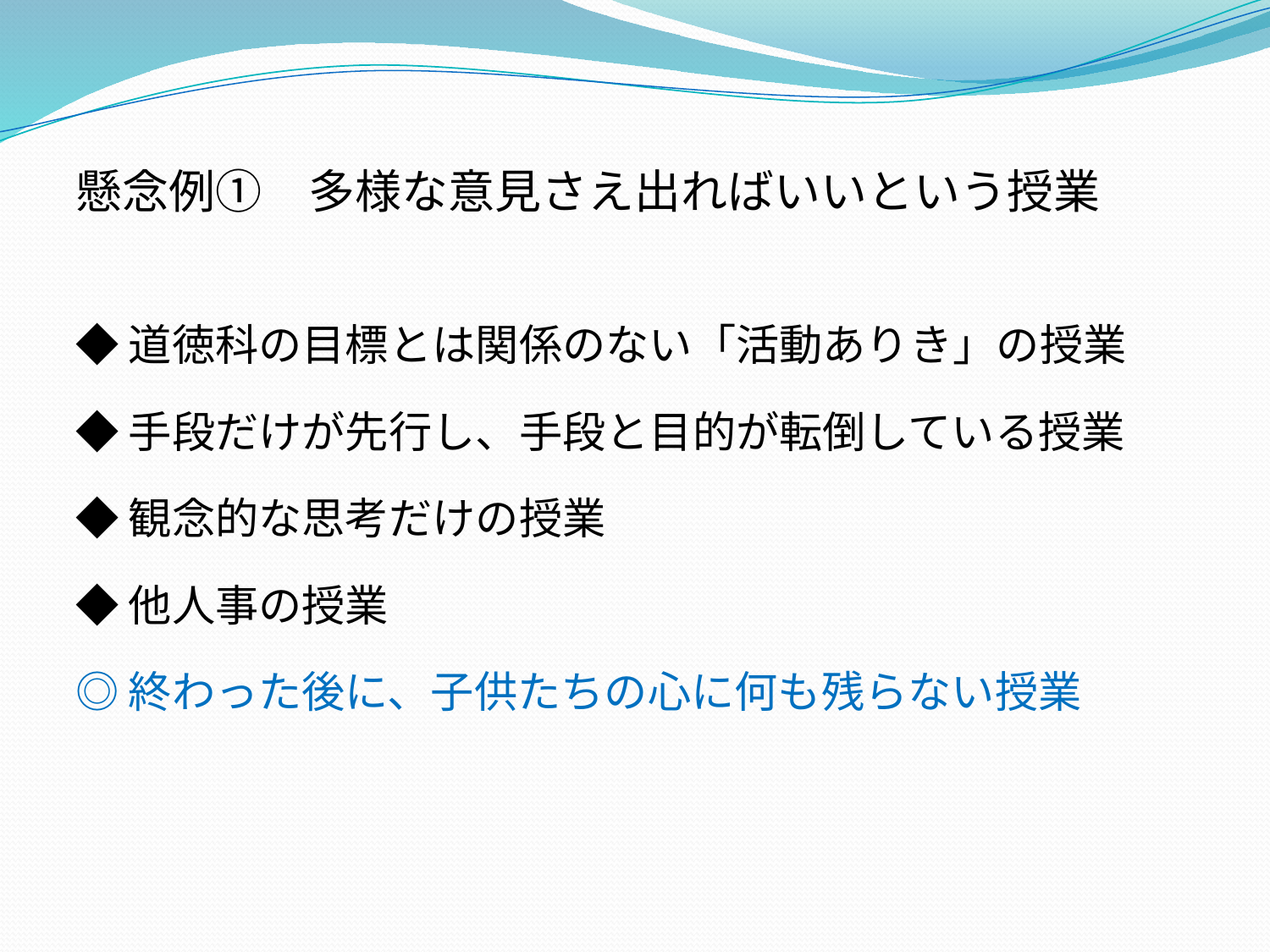

懸念例①　多様な意見さえ出ればいいという授業

◆道徳科の目標とは関係のない「活動ありき」の授業
◆手段だけが先行し、手段と目的が転倒している授業
◆観念的な思考だけの授業
◆他人事の授業
◎終わった後に、子供たちの心に何も残らない授業